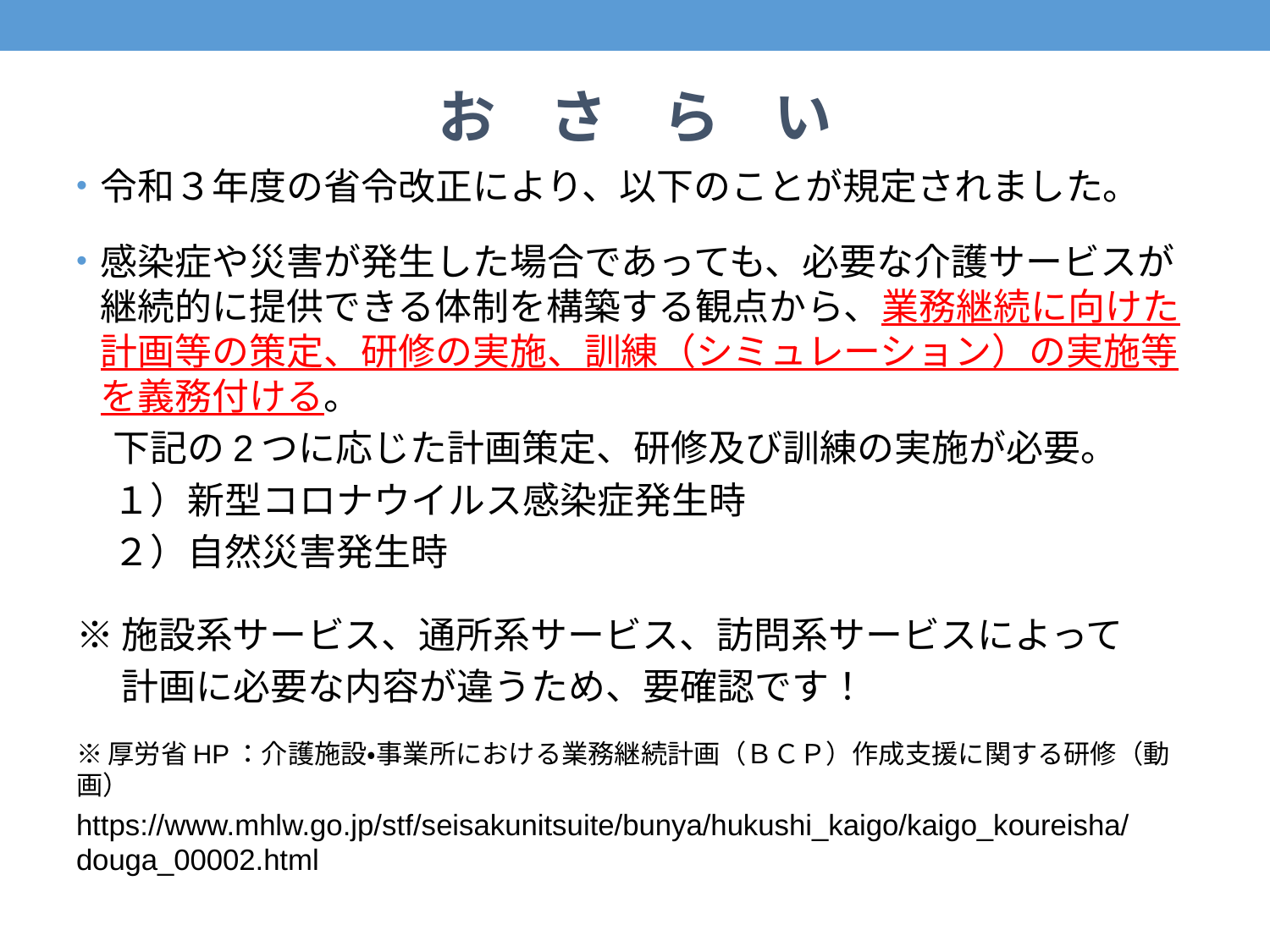

# お　さ　ら　い
令和３年度の省令改正により、以下のことが規定されました。

感染症や災害が発生した場合であっても、必要な介護サービスが継続的に提供できる体制を構築する観点から、業務継続に向けた計画等の策定、研修の実施、訓練（シミュレーション）の実施等を義務付ける。
　下記の2つに応じた計画策定、研修及び訓練の実施が必要。
　１）新型コロナウイルス感染症発生時
　２）自然災害発生時

※施設系サービス、通所系サービス、訪問系サービスによって
　 計画に必要な内容が違うため、要確認です！

※厚労省HP：介護施設・事業所における業務継続計画（ＢＣＰ）作成支援に関する研修（動画）
https://www.mhlw.go.jp/stf/seisakunitsuite/bunya/hukushi_kaigo/kaigo_koureisha/douga_00002.html